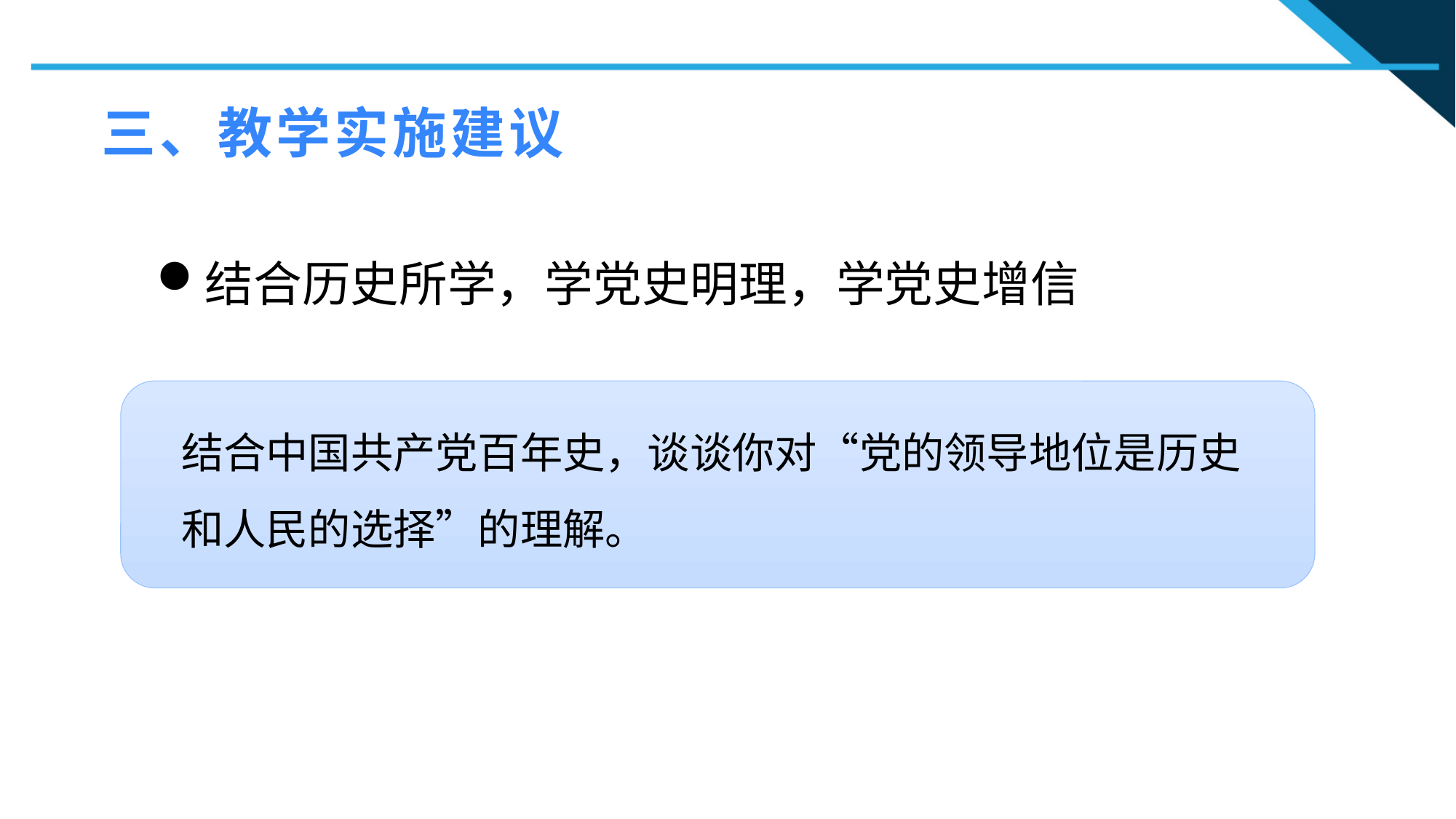

三、教学实施建议
结合历史所学，学党史明理，学党史增信
1

结合中国共产党百年史，谈谈你对“党的领导地位是历史和人民的选择”的理解。